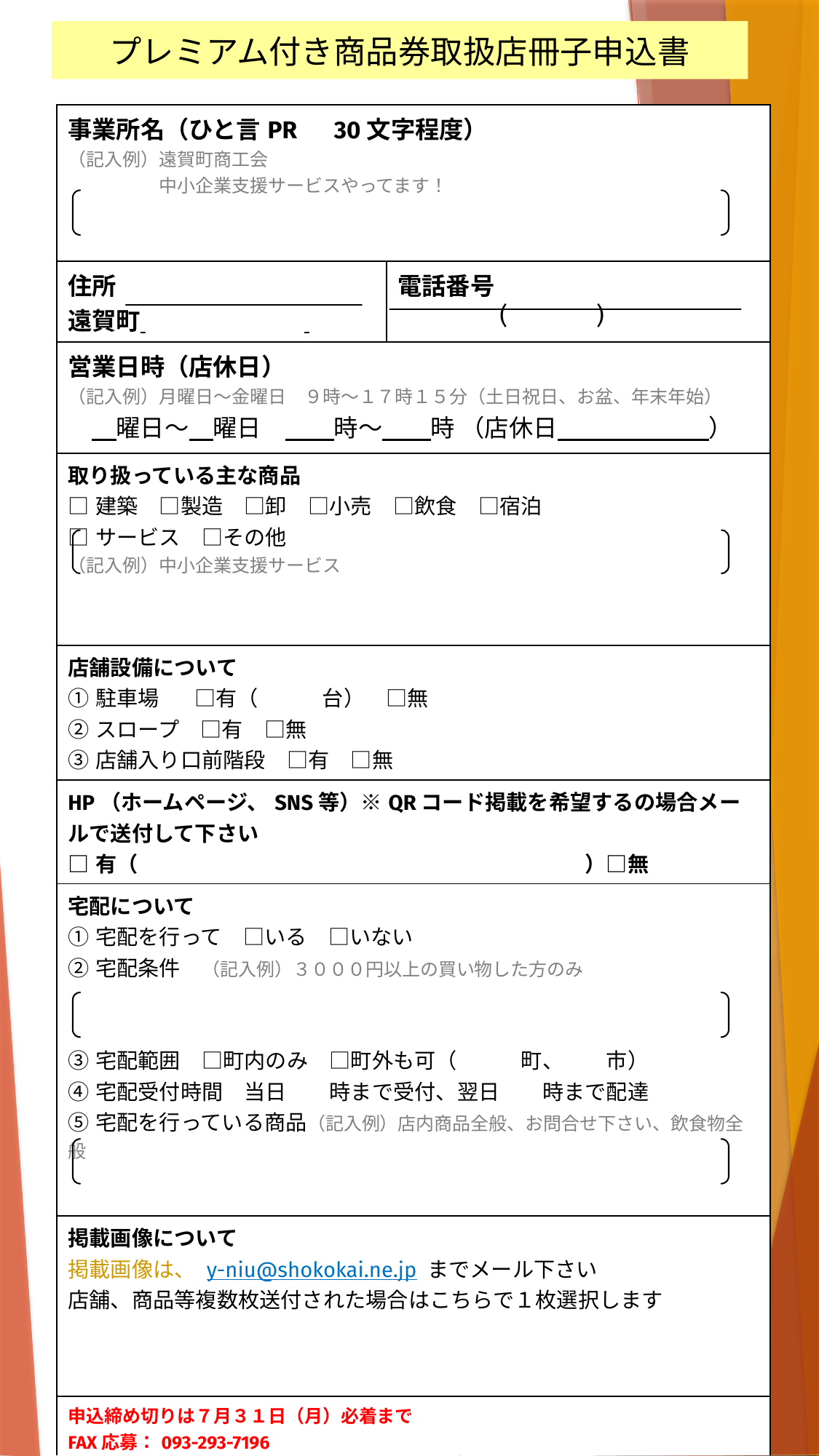

プレミアム付き商品券取扱店冊子申込書
| 事業所名（ひと言PR　30文字程度） （記入例）遠賀町商工会 　　　　　中小企業支援サービスやってます！ |  |
| --- | --- |
| 住所 遠賀町 | 電話番号　 ( ) |
| 営業日時（店休日） （記入例）月曜日～金曜日　９時～１７時１５分（土日祝日、お盆、年末年始） 　　曜日～　曜日　　　時～　　時 （店休日　　　 　） |  |
| 取り扱っている主な商品 □建築　□製造　□卸　□小売　□飲食　□宿泊　 □サービス　□その他 （記入例）中小企業支援サービス |  |
| 店舗設備について ①駐車場　 □有（　　　台）　□無 ②スロープ　□有　□無 ③店舗入り口前階段　□有　□無 |  |
| HP（ホームページ、SNS等）※QRコード掲載を希望するの場合メールで送付して下さい □有（　　　　　　　　　　　　　　　　　　　　　）□無 |  |
| 宅配について ①宅配を行って　□いる　□いない ②宅配条件　（記入例）３０００円以上の買い物した方のみ 　　　　　　　　　　　　　　　　　　　　　　　　 　　　　　　　　　　　　　　　　　　　　　　　　　 ③宅配範囲　□町内のみ　□町外も可（　　　町、　　市） ④宅配受付時間　当日　　時まで受付、翌日　　時まで配達 ⑤宅配を行っている商品（記入例）店内商品全般、お問合せ下さい、飲食物全般 |  |
| 掲載画像について 掲載画像は、 y-niu@shokokai.ne.jp までメール下さい 店舗、商品等複数枚送付された場合はこちらで１枚選択します |  |
| 申込締め切りは７月３１日（月）必着まで FAX応募：093-293-7196 メール応募：y-niu@shokokai.ne.jp（担当：丹生（にう）） ※応募がない取扱店さんについては事業所名、住所、電話番号、取扱商品名のみ掲載します。 |  |